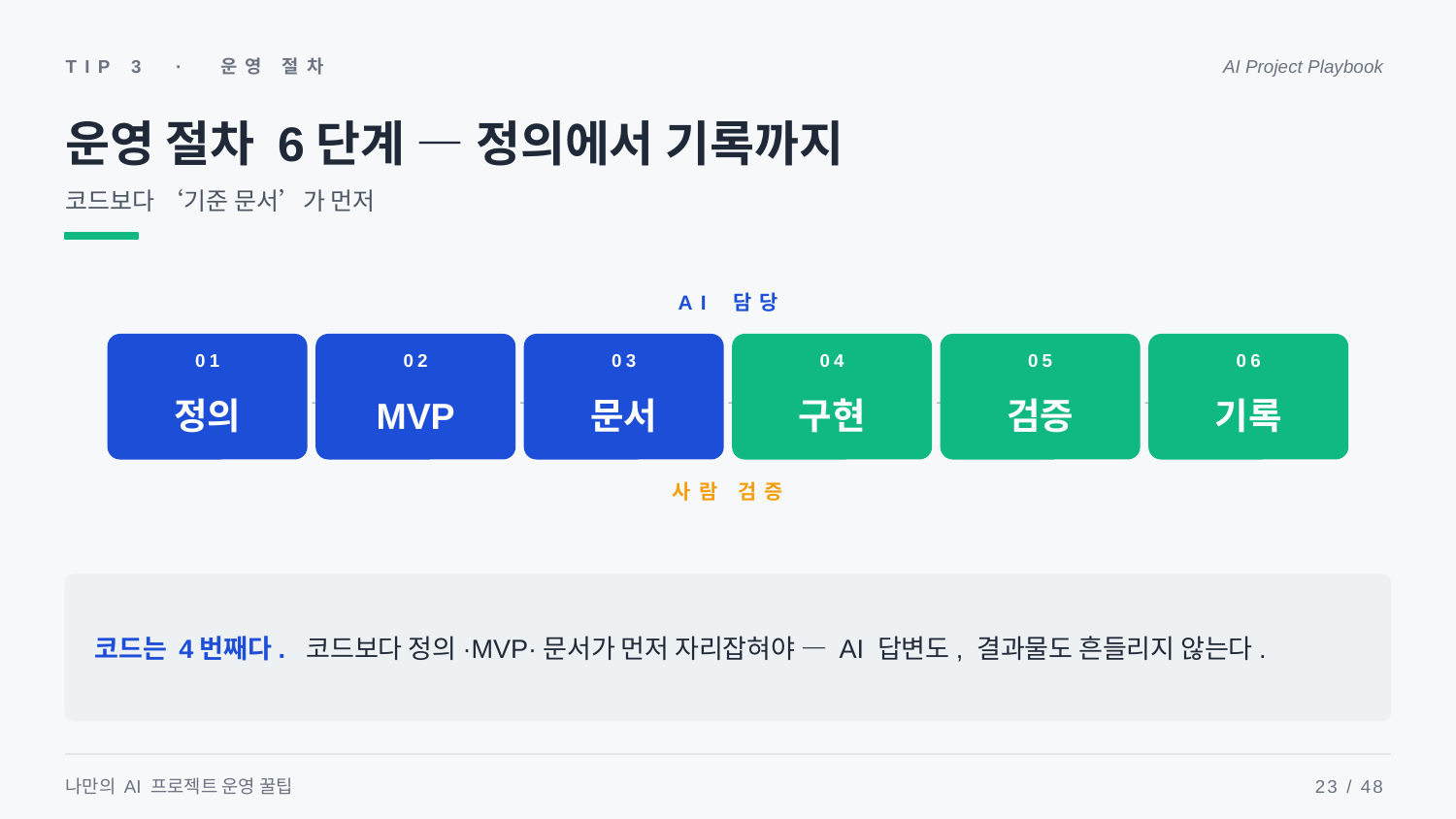

TIP 3  ·  운영 절차
AI Project Playbook
운영 절차 6단계 — 정의에서 기록까지
코드보다 ‘기준 문서’가 먼저

AI 담당

01
02
03
04
05
06
→
→
→
→
→
MVP
정의
문서
구현
검증
기록
사람 검증

코드는 4번째다.  코드보다 정의·MVP·문서가 먼저 자리잡혀야 — AI 답변도, 결과물도 흔들리지 않는다.

나만의 AI 프로젝트 운영 꿀팁
23 / 48